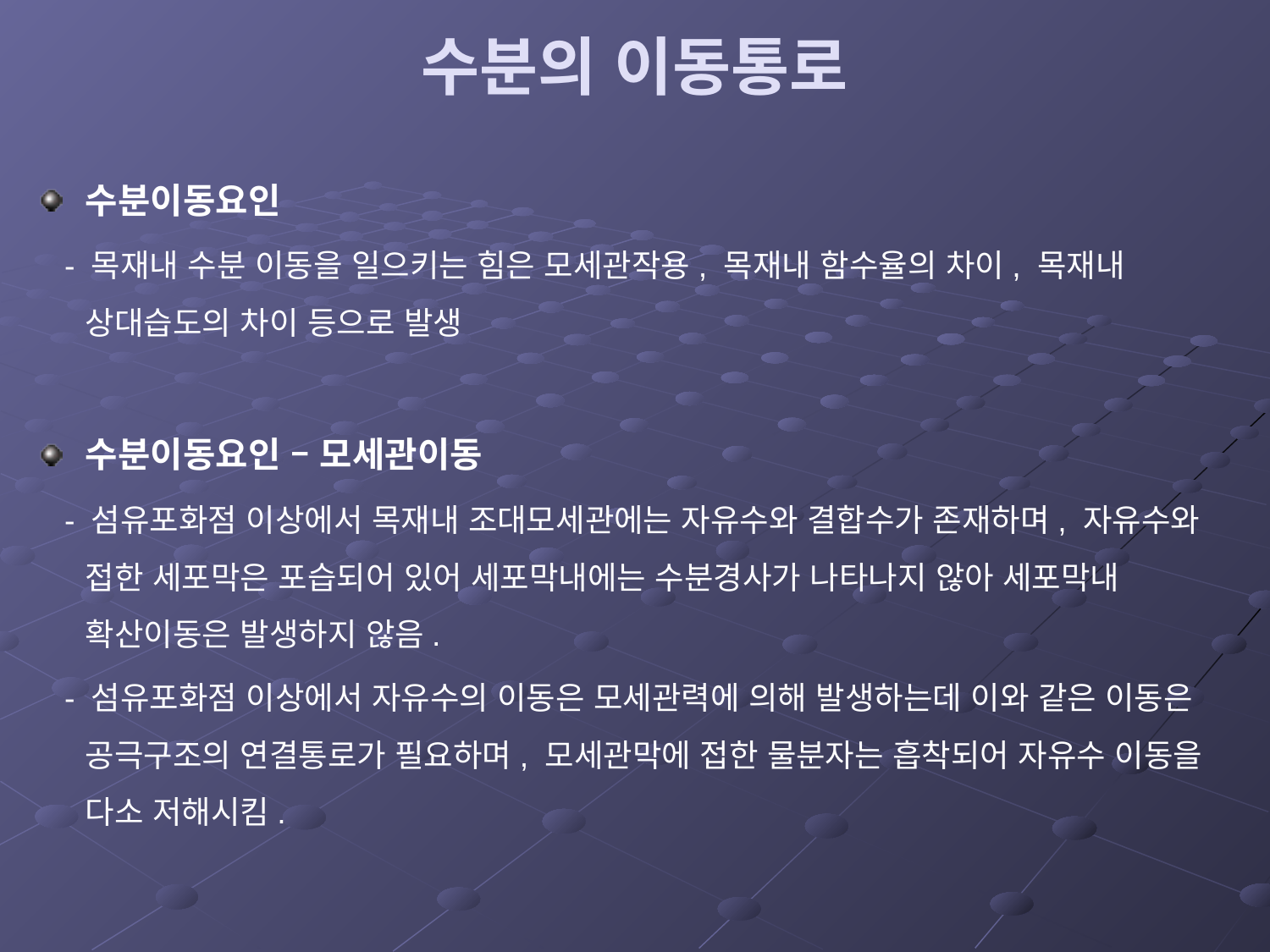

# 수분의 이동통로
수분이동요인
   - 목재내 수분 이동을 일으키는 힘은 모세관작용, 목재내 함수율의 차이, 목재내 상대습도의 차이 등으로 발생

수분이동요인 – 모세관이동
   - 섬유포화점 이상에서 목재내 조대모세관에는 자유수와 결합수가 존재하며, 자유수와 접한 세포막은 포습되어 있어 세포막내에는 수분경사가 나타나지 않아 세포막내 확산이동은 발생하지 않음.
   - 섬유포화점 이상에서 자유수의 이동은 모세관력에 의해 발생하는데 이와 같은 이동은 공극구조의 연결통로가 필요하며, 모세관막에 접한 물분자는 흡착되어 자유수 이동을 다소 저해시킴.